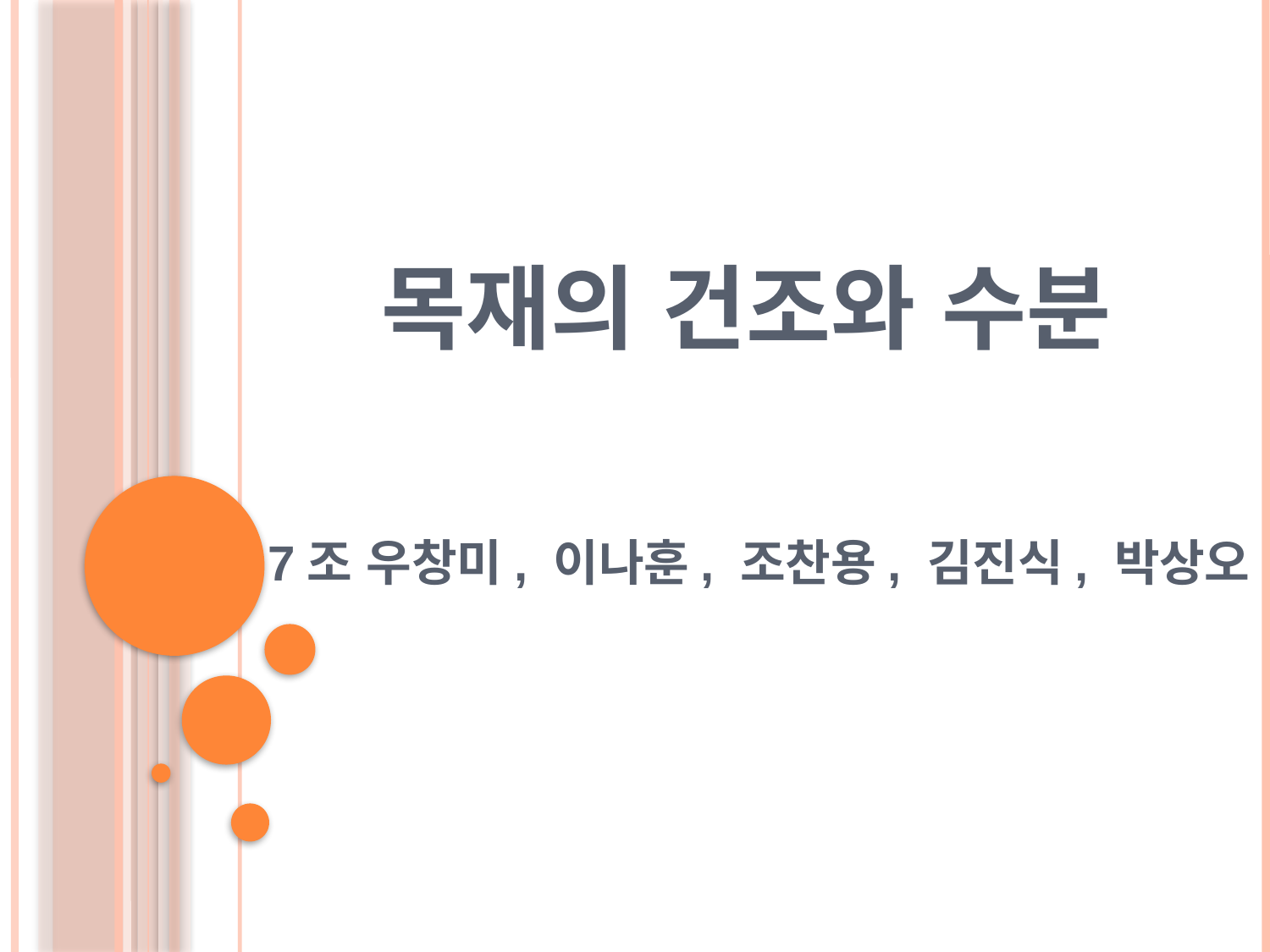

# 목재의 건조와 수분
7조 우창미, 이나훈, 조찬용, 김진식, 박상오